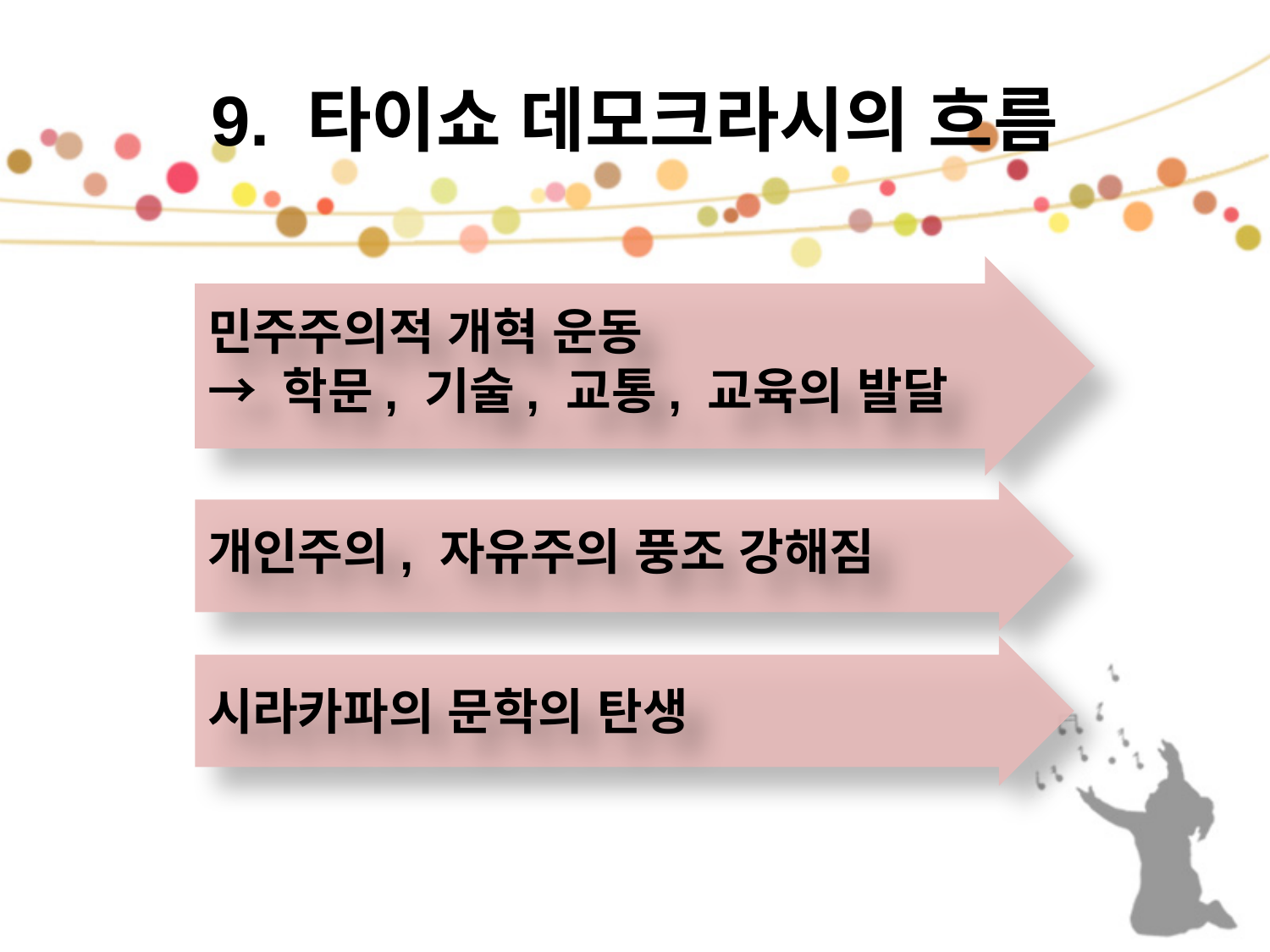

# 9. 타이쇼 데모크라시의 흐름

민주주의적 개혁 운동
→ 학문, 기술, 교통, 교육의 발달

개인주의, 자유주의 풍조 강해짐

시라카파의 문학의 탄생